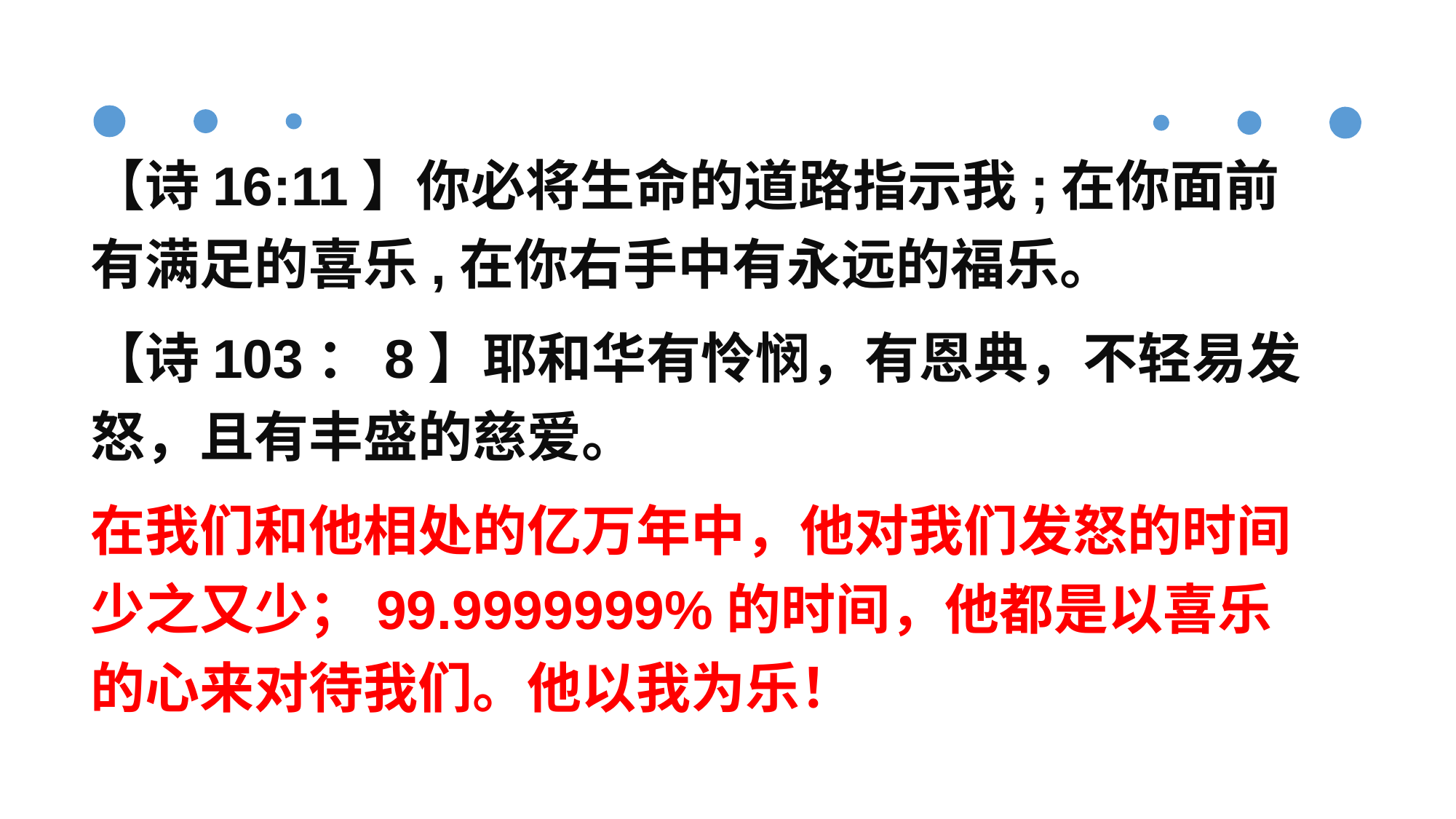

【诗16:11】你必将生命的道路指示我;在你面前有满足的喜乐,在你右手中有永远的福乐。
【诗103：8】耶和华有怜悯，有恩典，不轻易发怒，且有丰盛的慈爱。
在我们和他相处的亿万年中，他对我们发怒的时间少之又少；99.9999999%的时间，他都是以喜乐的心来对待我们。他以我为乐！